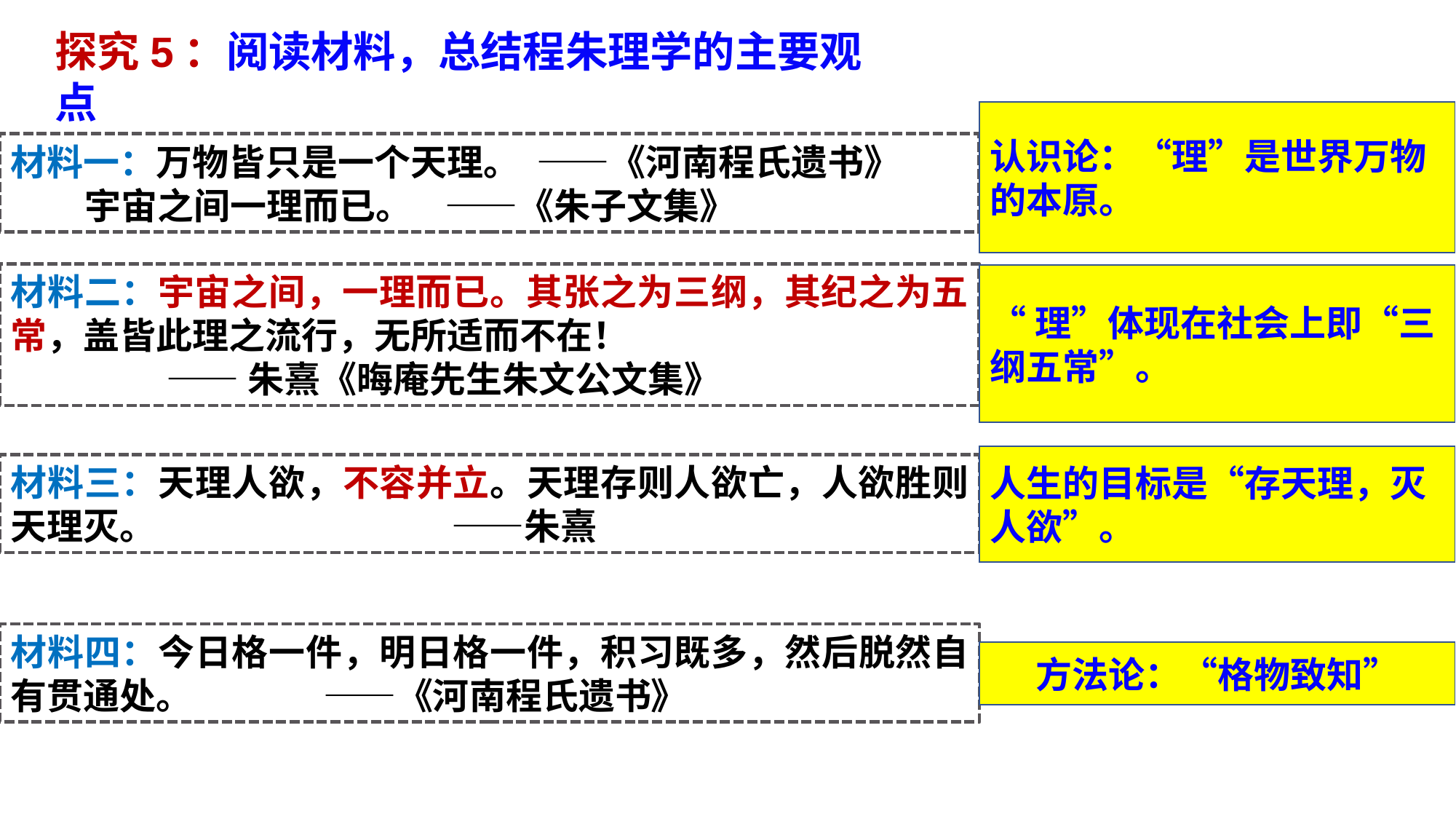

探究5：阅读材料，总结程朱理学的主要观点
认识论：“理”是世界万物的本原。
材料一：万物皆只是一个天理。  ——《河南程氏遗书》
        宇宙之间一理而已。    ——《朱子文集》
材料二：宇宙之间，一理而已。其张之为三纲，其纪之为五常，盖皆此理之流行，无所适而不在！
                   ——朱熹《晦庵先生朱文公文集》
“理”体现在社会上即“三纲五常”。
人生的目标是“存天理，灭人欲”。
材料三：天理人欲，不容并立。天理存则人欲亡，人欲胜则天理灭。                                    ——朱熹
材料四：今日格一件，明日格一件，积习既多，然后脱然自有贯通处。                ——《河南程氏遗书》
方法论：“格物致知”